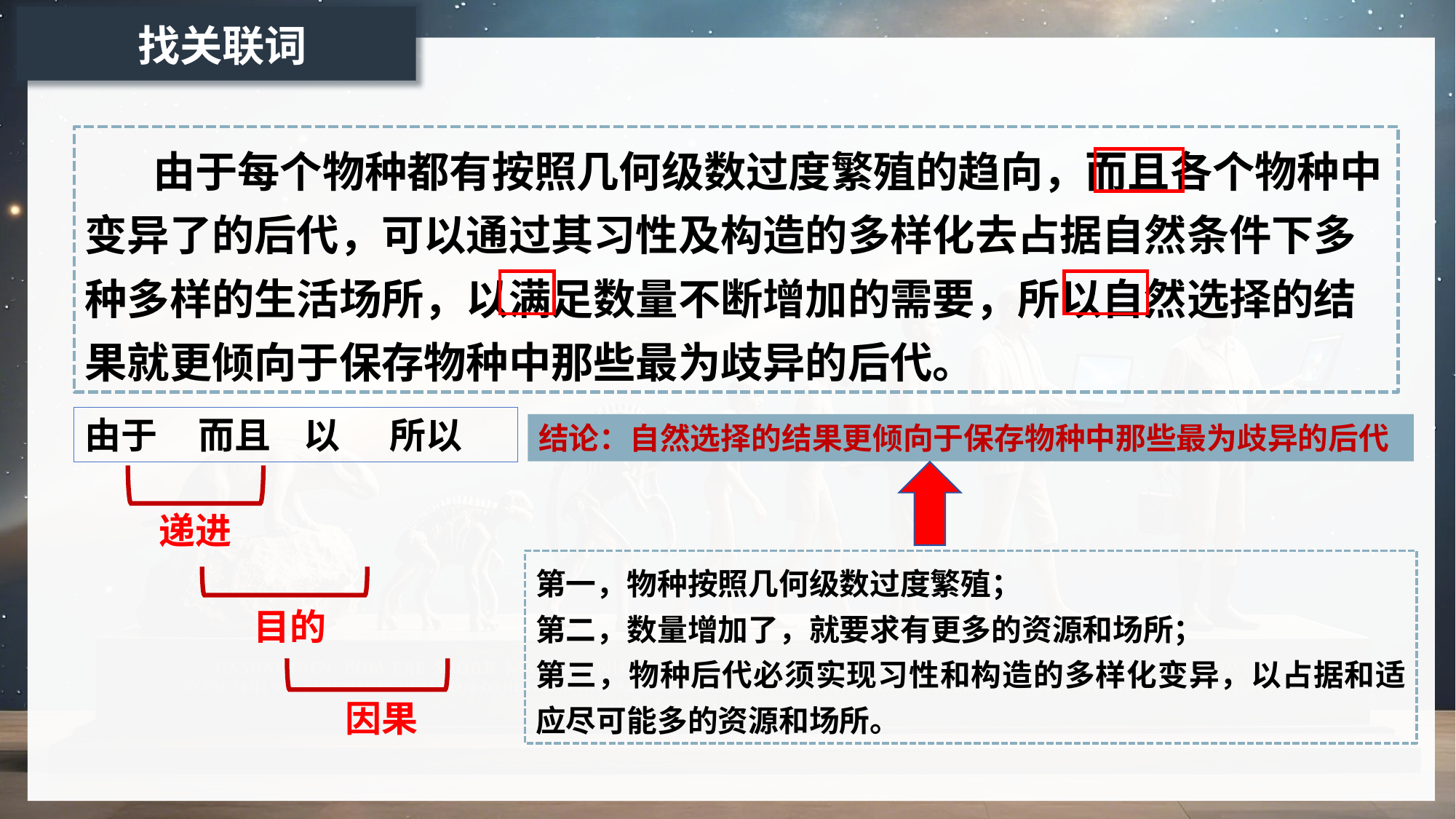

找关联词

      由于每个物种都有按照几何级数过度繁殖的趋向，而且各个物种中变异了的后代，可以通过其习性及构造的多样化去占据自然条件下多种多样的生活场所，以满足数量不断增加的需要，所以自然选择的结果就更倾向于保存物种中那些最为歧异的后代。

由于     而且    以      所以
结论：自然选择的结果更倾向于保存物种中那些最为歧异的后代

递进
第一，物种按照几何级数过度繁殖；
第二，数量增加了，就要求有更多的资源和场所；
第三，物种后代必须实现习性和构造的多样化变异，以占据和适应尽可能多的资源和场所。

目的
因果